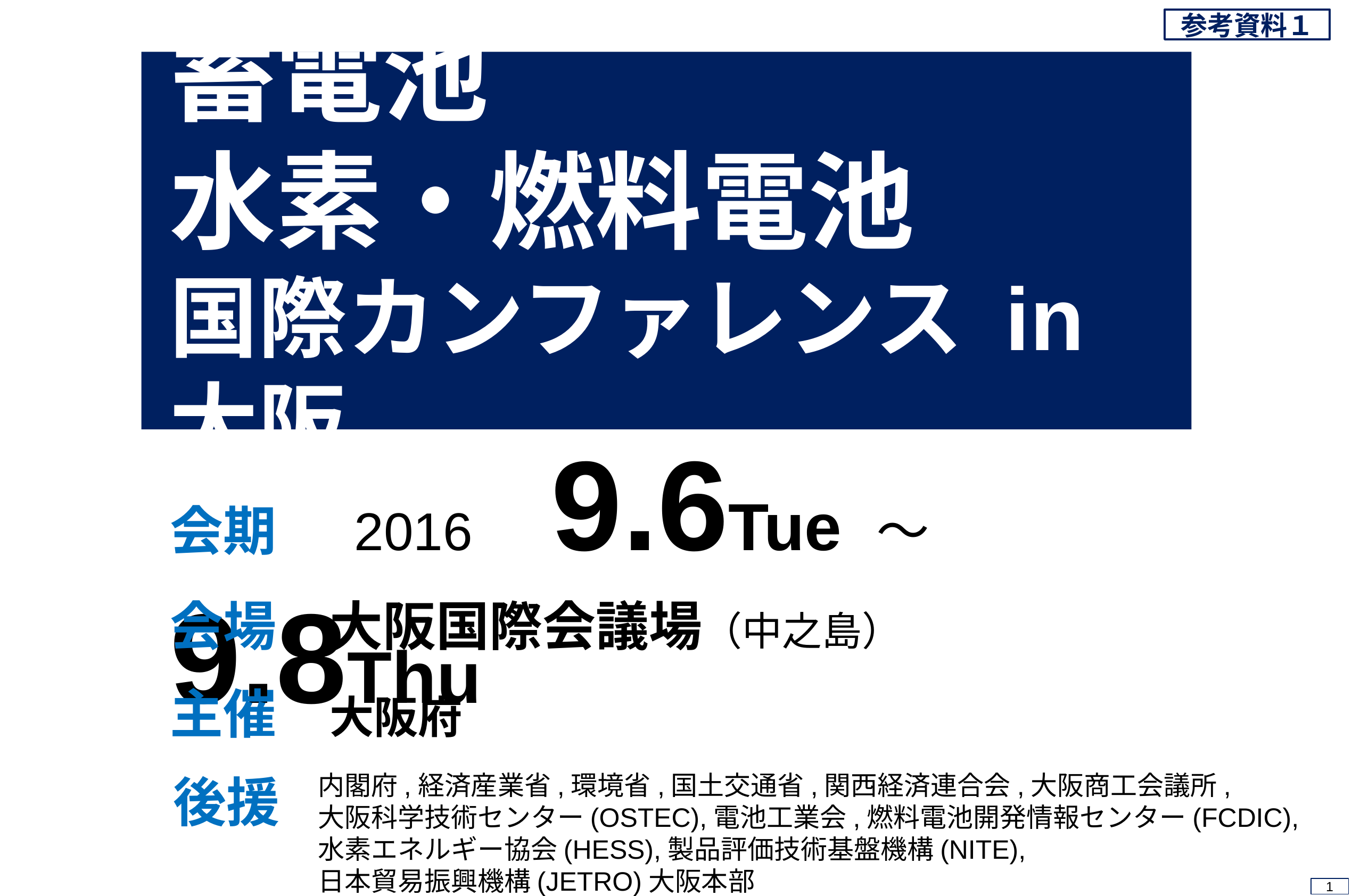

参考資料１
蓄電池
水素・燃料電池
国際カンファレンス in 大阪
会期 　2016　9.6Tue ～ 9.8Thu
会場　大阪国際会議場（中之島）
主催　大阪府
後援
内閣府,経済産業省,環境省,国土交通省,関西経済連合会,大阪商工会議所,
大阪科学技術センター(OSTEC),電池工業会,燃料電池開発情報センター(FCDIC),
水素エネルギー協会(HESS),製品評価技術基盤機構(NITE),
日本貿易振興機構(JETRO)大阪本部
1